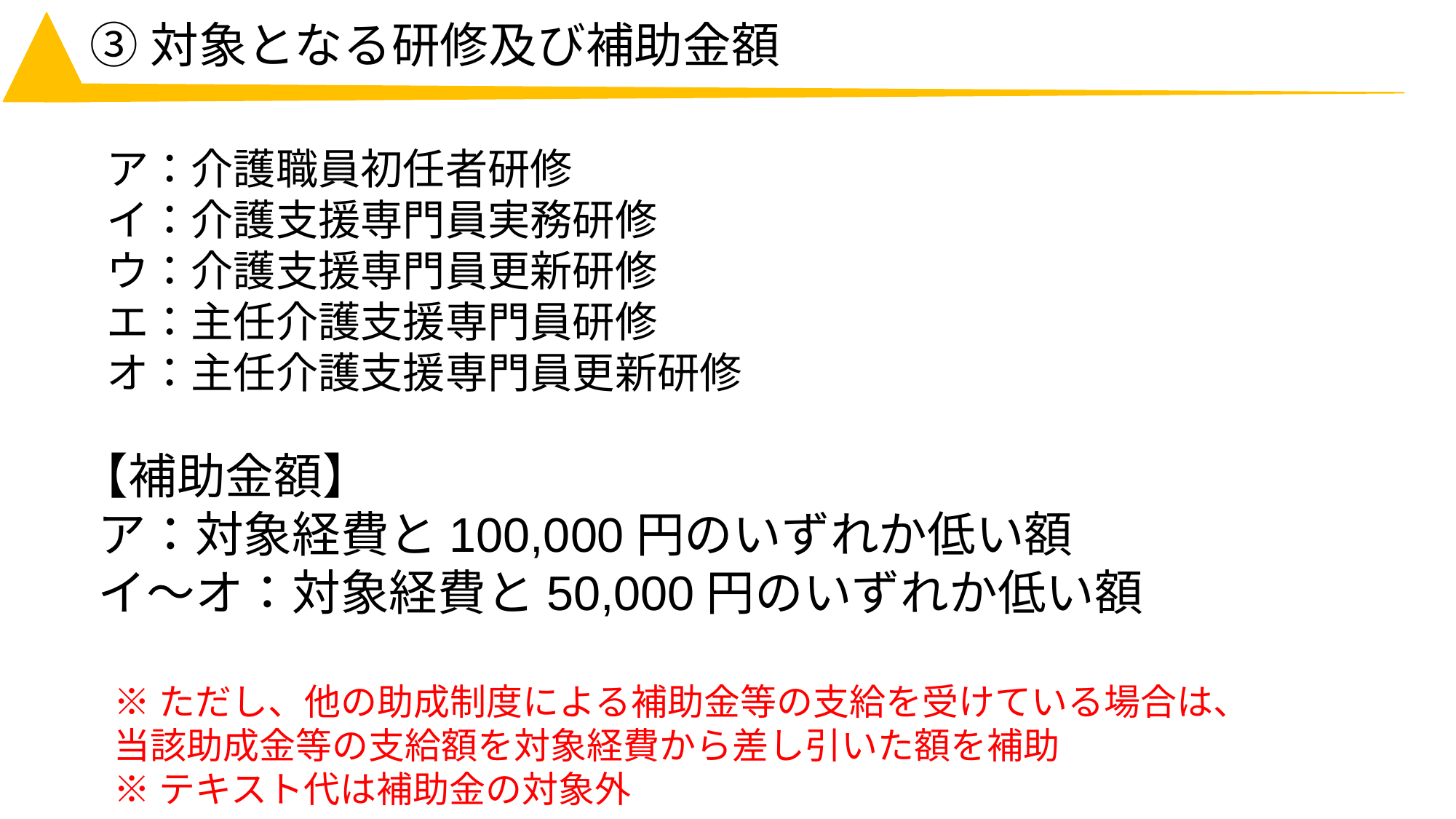

# ③対象となる研修及び補助金額
ア：介護職員初任者研修
イ：介護支援専門員実務研修
ウ：介護支援専門員更新研修
エ：主任介護支援専門員研修
オ：主任介護支援専門員更新研修

【補助金額】
ア：対象経費と100,000円のいずれか低い額
イ～オ：対象経費と50,000円のいずれか低い額

※ただし、他の助成制度による補助金等の支給を受けている場合は、
当該助成金等の支給額を対象経費から差し引いた額を補助
※テキスト代は補助金の対象外